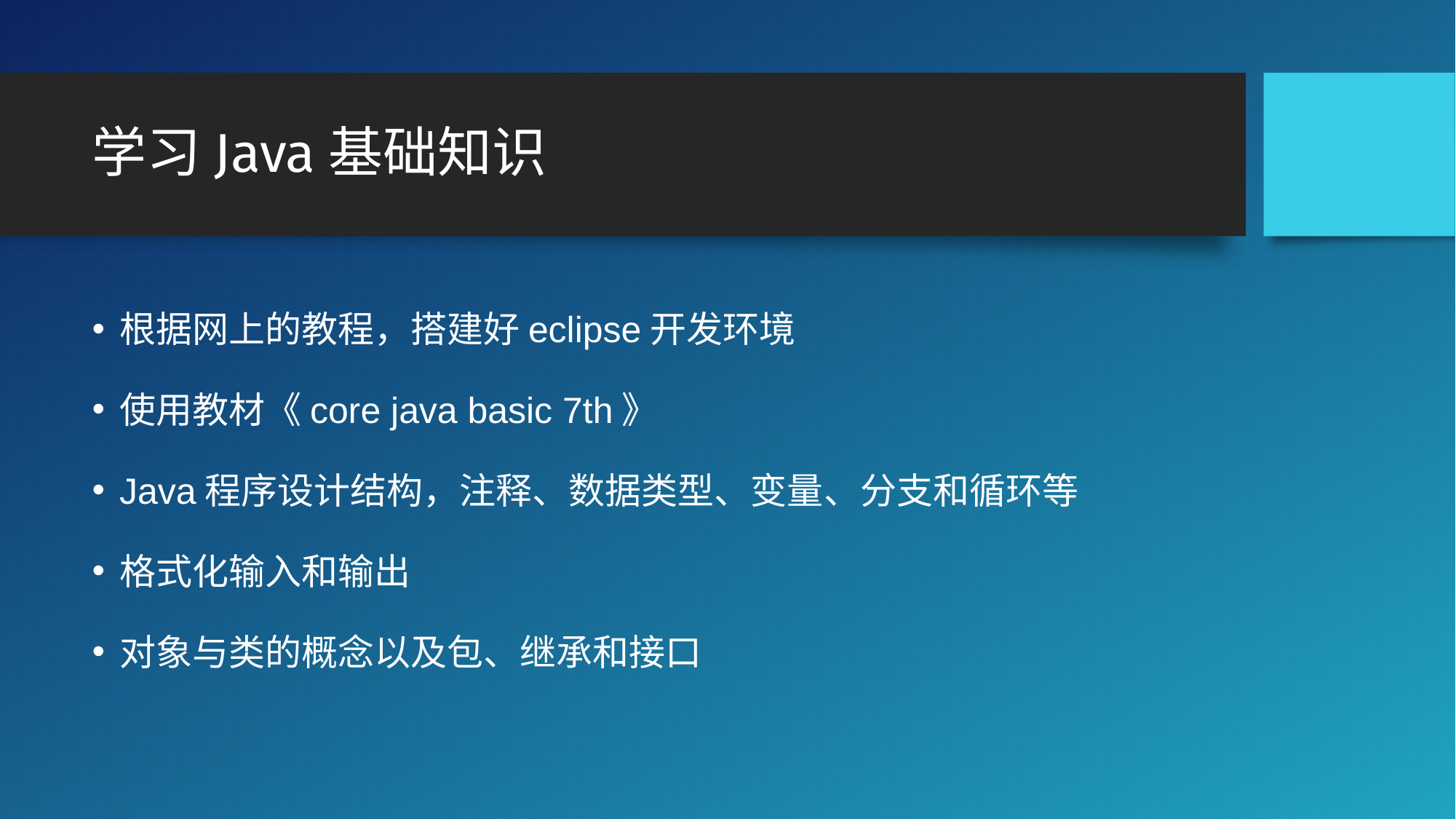

# 学习Java基础知识
根据网上的教程，搭建好eclipse开发环境
使用教材《core java basic 7th》
Java程序设计结构，注释、数据类型、变量、分支和循环等
格式化输入和输出
对象与类的概念以及包、继承和接口